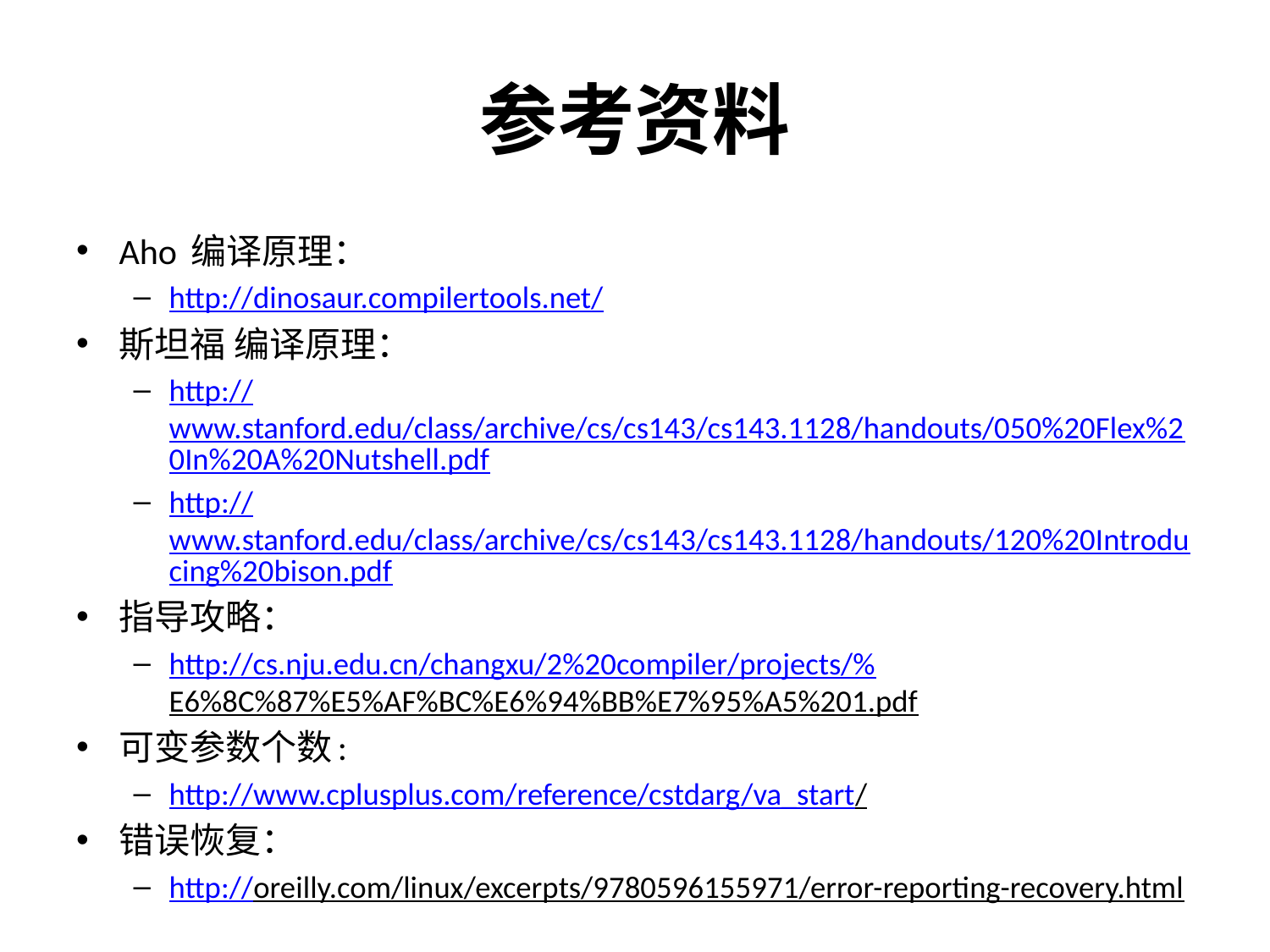

# 参考资料
Aho 编译原理：
http://dinosaur.compilertools.net/
斯坦福 编译原理：
http://www.stanford.edu/class/archive/cs/cs143/cs143.1128/handouts/050%20Flex%20In%20A%20Nutshell.pdf
http://www.stanford.edu/class/archive/cs/cs143/cs143.1128/handouts/120%20Introducing%20bison.pdf
指导攻略：
http://cs.nju.edu.cn/changxu/2%20compiler/projects/%E6%8C%87%E5%AF%BC%E6%94%BB%E7%95%A5%201.pdf
可变参数个数:
http://www.cplusplus.com/reference/cstdarg/va_start/
错误恢复：
http://oreilly.com/linux/excerpts/9780596155971/error-reporting-recovery.html